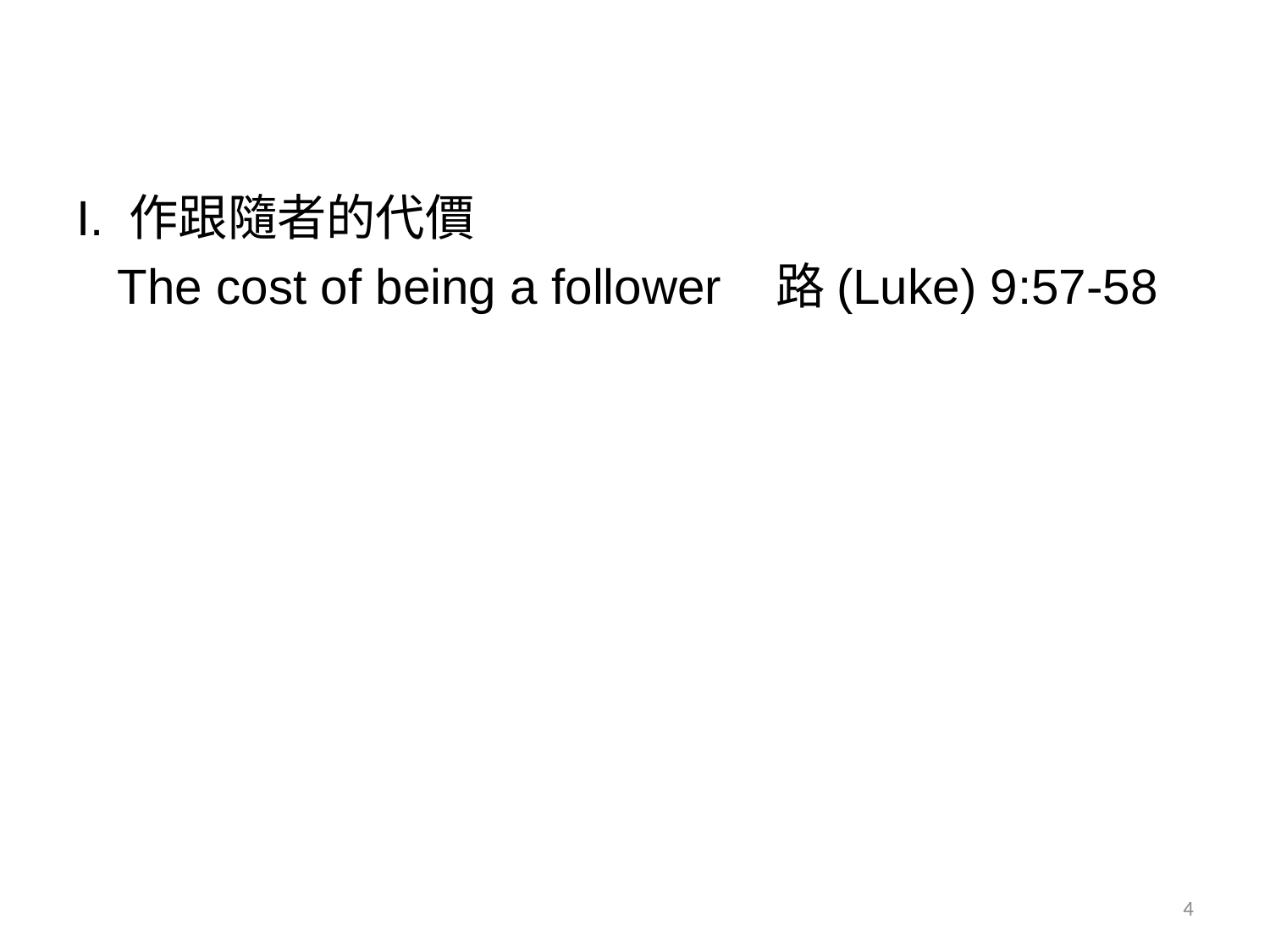

#
I. 作跟隨者的代價
   The cost of being a follower   路(Luke) 9:57-58

4